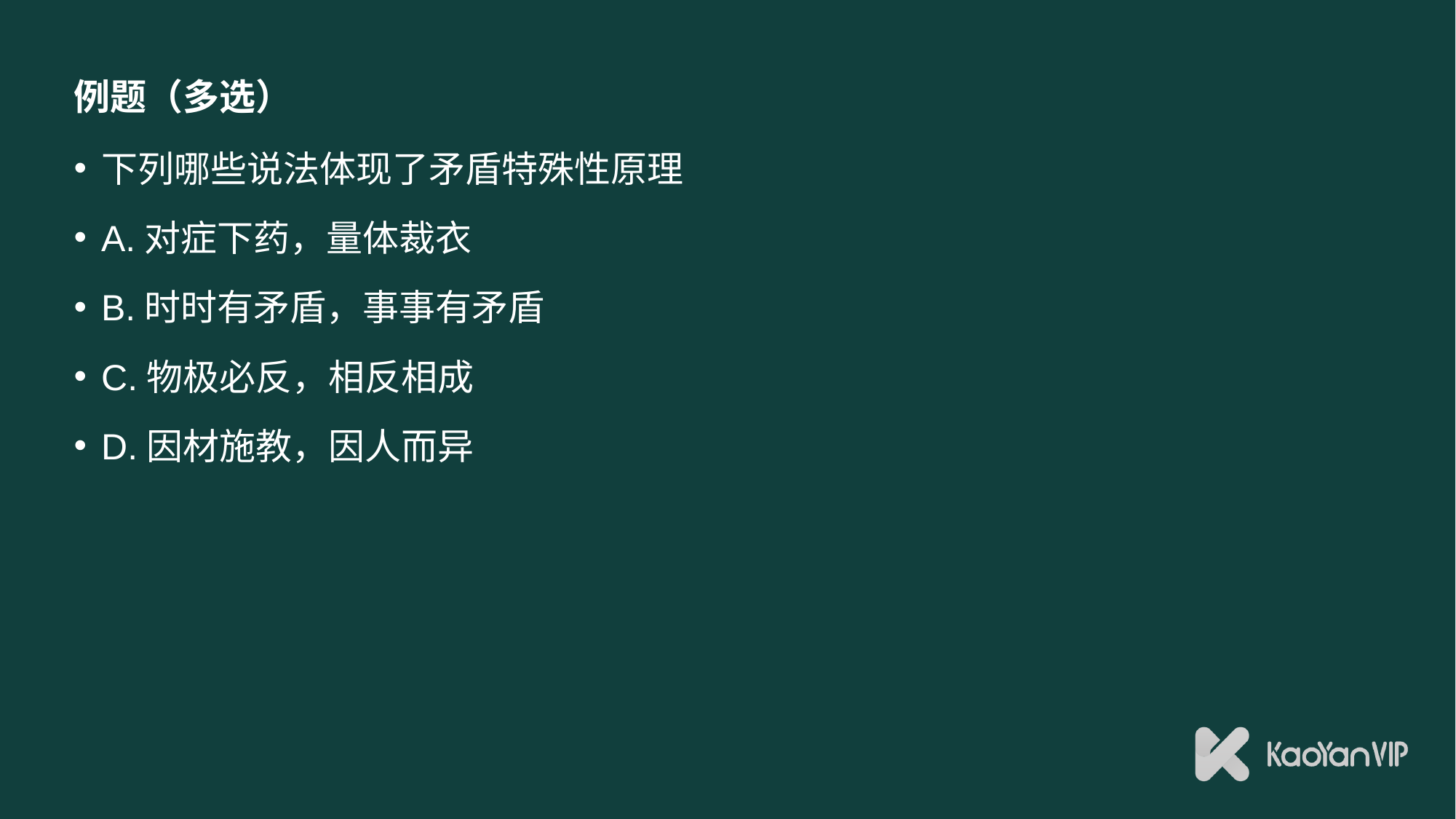

# 例题（多选）
下列哪些说法体现了矛盾特殊性原理
A.对症下药，量体裁衣
B.时时有矛盾，事事有矛盾
C.物极必反，相反相成
D.因材施教，因人而异